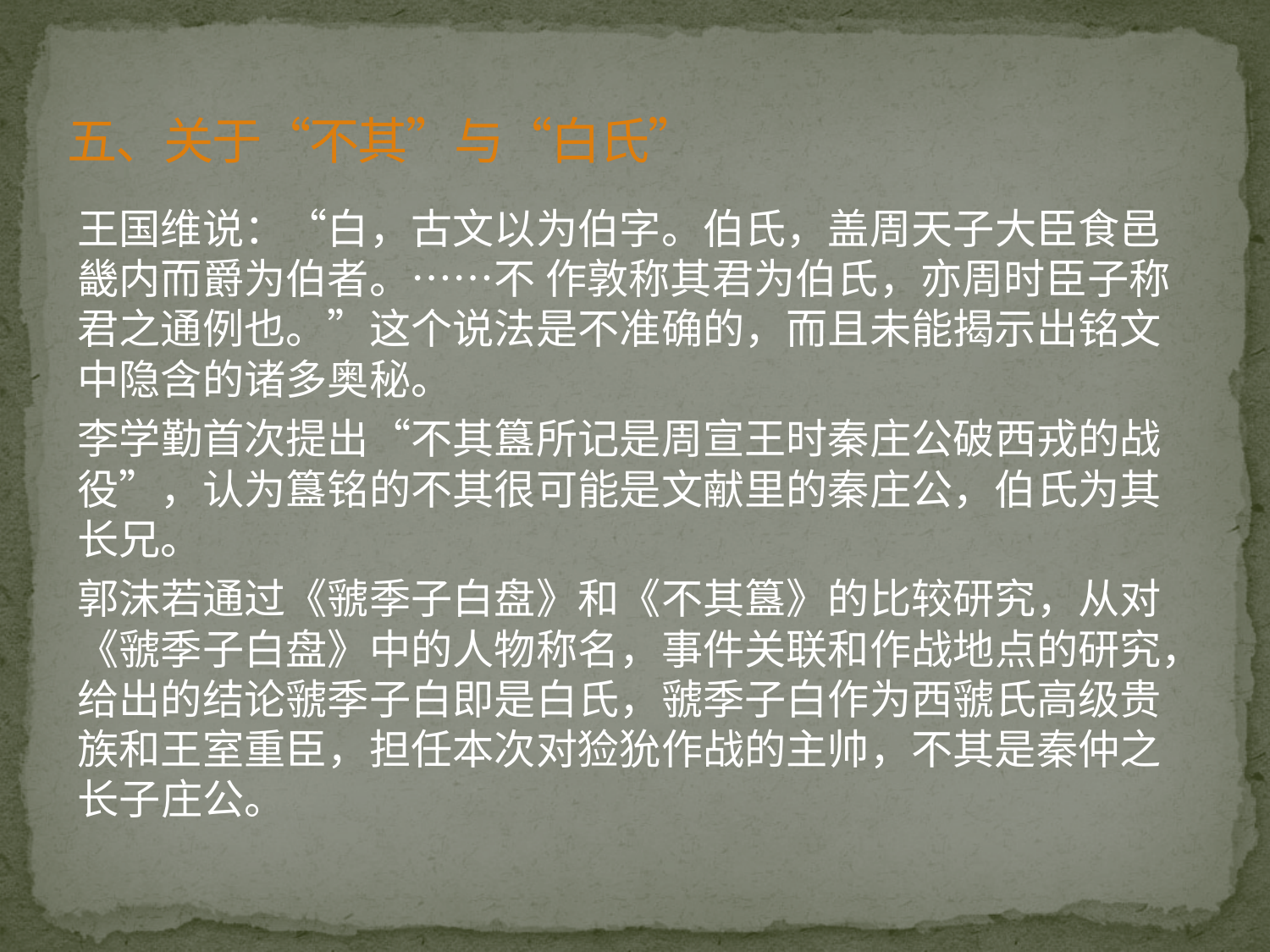

# 五、关于“不其”与“白氏”
王国维说：“白，古文以为伯字。伯氏，盖周天子大臣食邑畿内而爵为伯者。……不 作敦称其君为伯氏，亦周时臣子称君之通例也。”这个说法是不准确的，而且未能揭示出铭文中隐含的诸多奥秘。
李学勤首次提出“不其簋所记是周宣王时秦庄公破西戎的战役”，认为簋铭的不其很可能是文献里的秦庄公，伯氏为其长兄。
郭沫若通过《虢季子白盘》和《不其簋》的比较研究，从对《虢季子白盘》中的人物称名，事件关联和作战地点的研究，给出的结论虢季子白即是白氏，虢季子白作为西虢氏高级贵族和王室重臣，担任本次对猃狁作战的主帅，不其是秦仲之长子庄公。